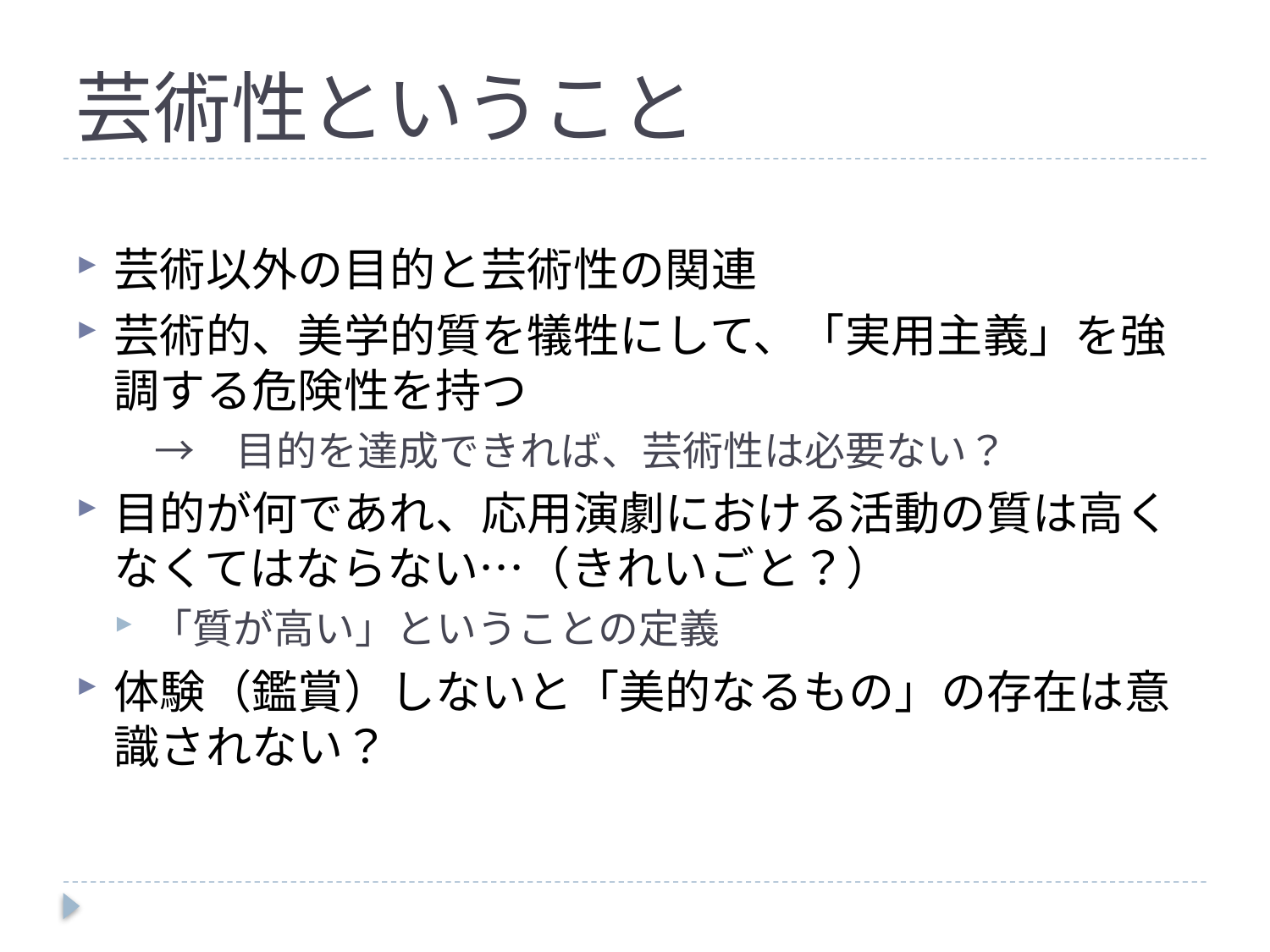

# 芸術性ということ

芸術以外の目的と芸術性の関連
芸術的、美学的質を犠牲にして、「実用主義」を強調する危険性を持つ
　→　目的を達成できれば、芸術性は必要ない？
目的が何であれ、応用演劇における活動の質は高くなくてはならない…（きれいごと？）
「質が高い」ということの定義
体験（鑑賞）しないと「美的なるもの」の存在は意識されない？